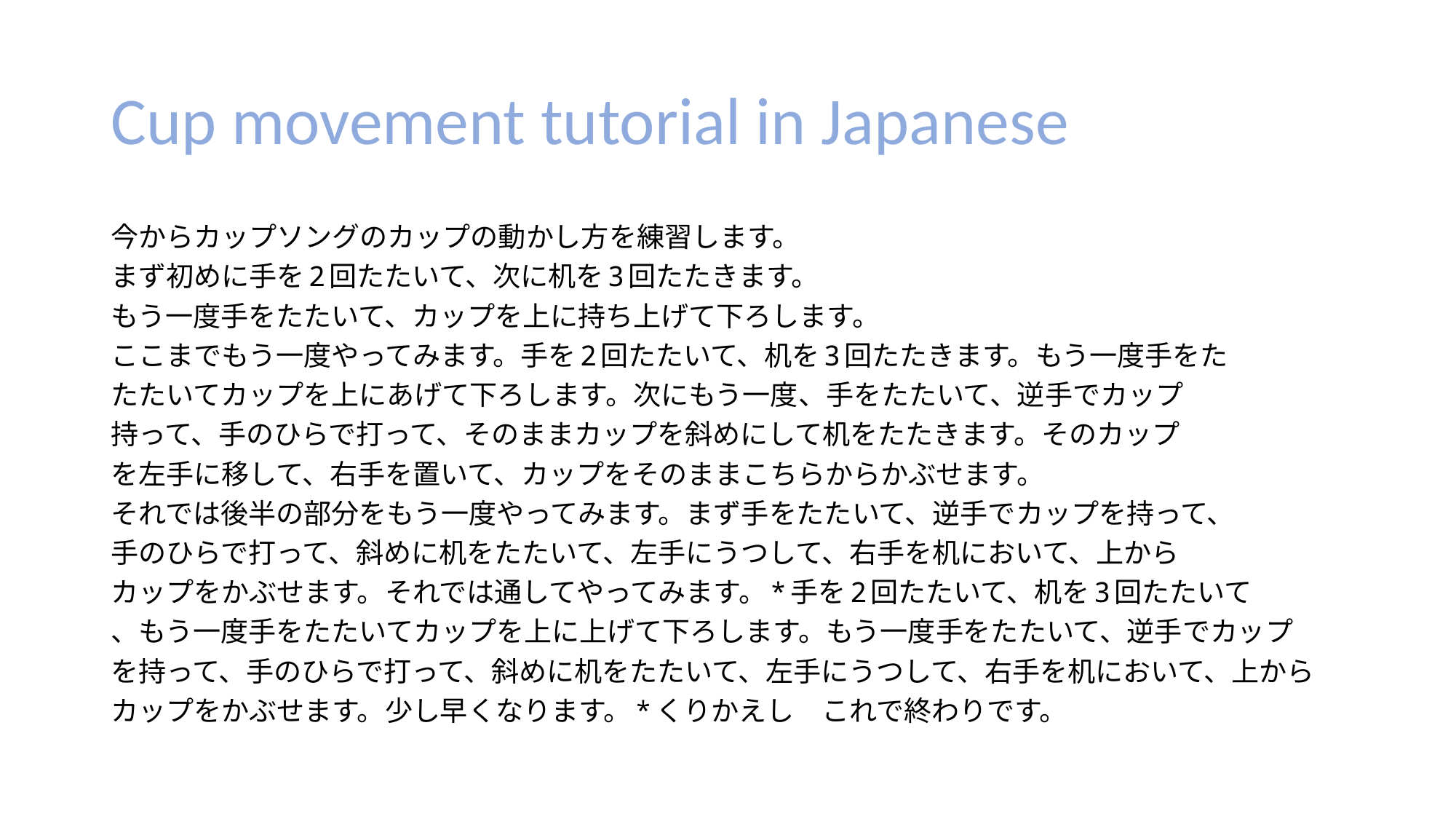

# Cup movement tutorial in Japanese
今からカップソングのカップの動かし方を練習します。
まず初めに手を2回たたいて、次に机を3回たたきます。
もう一度手をたたいて、カップを上に持ち上げて下ろします。
ここまでもう一度やってみます。手を2回たたいて、机を3回たたきます。もう一度手をた
たたいてカップを上にあげて下ろします。次にもう一度、手をたたいて、逆手でカップ
持って、手のひらで打って、そのままカップを斜めにして机をたたきます。そのカップ
を左手に移して、右手を置いて、カップをそのままこちらからかぶせます。
それでは後半の部分をもう一度やってみます。まず手をたたいて、逆手でカップを持って、
手のひらで打って、斜めに机をたたいて、左手にうつして、右手を机において、上から
カップをかぶせます。それでは通してやってみます。*手を2回たたいて、机を3回たたいて
、もう一度手をたたいてカップを上に上げて下ろします。もう一度手をたたいて、逆手でカップ
を持って、手のひらで打って、斜めに机をたたいて、左手にうつして、右手を机において、上から
カップをかぶせます。少し早くなります。*くりかえし　これで終わりです。